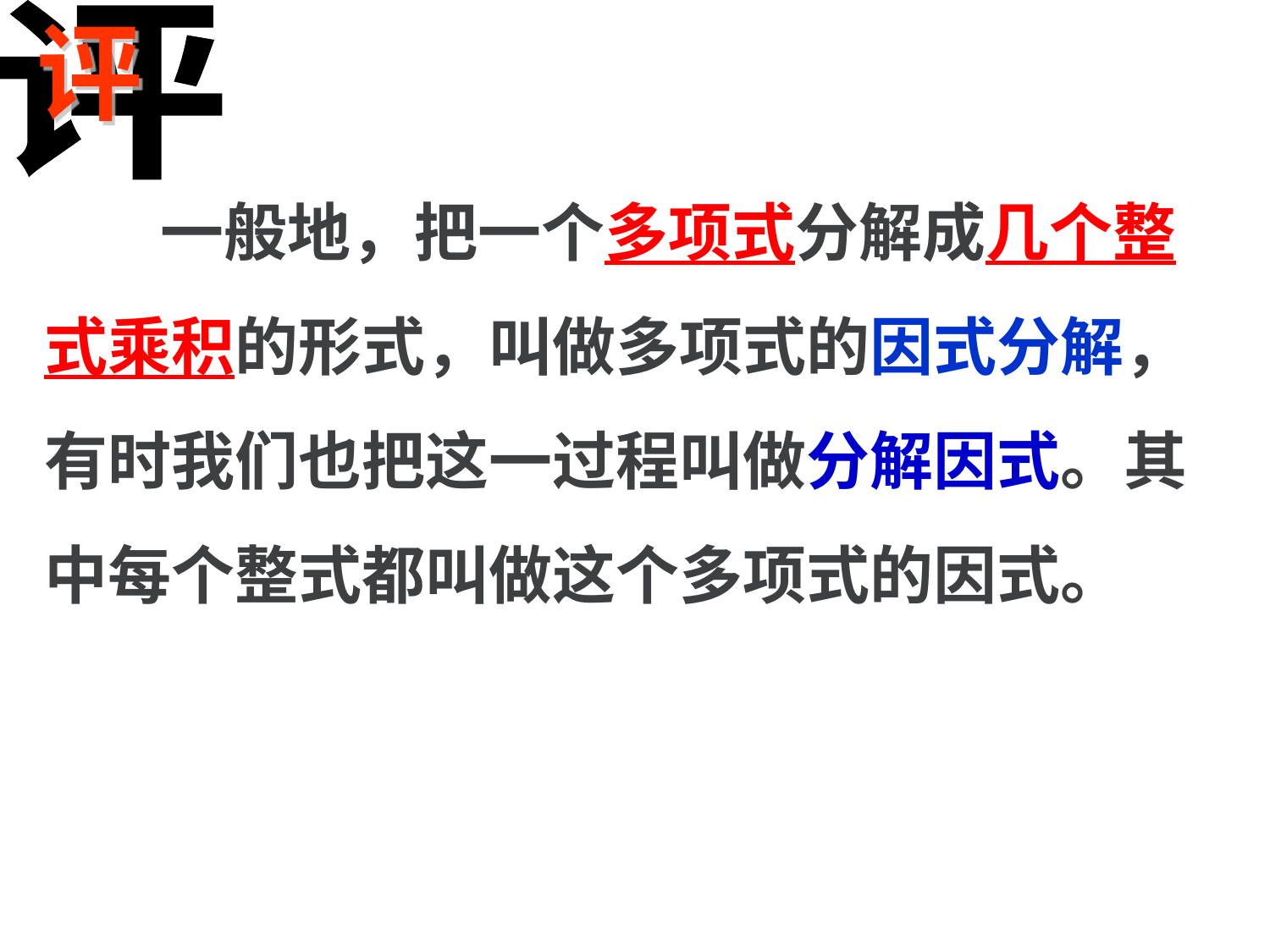

评
评
       一般地，把一个多项式分解成几个整式乘积的形式，叫做多项式的因式分解，有时我们也把这一过程叫做分解因式。其中每个整式都叫做这个多项式的因式。